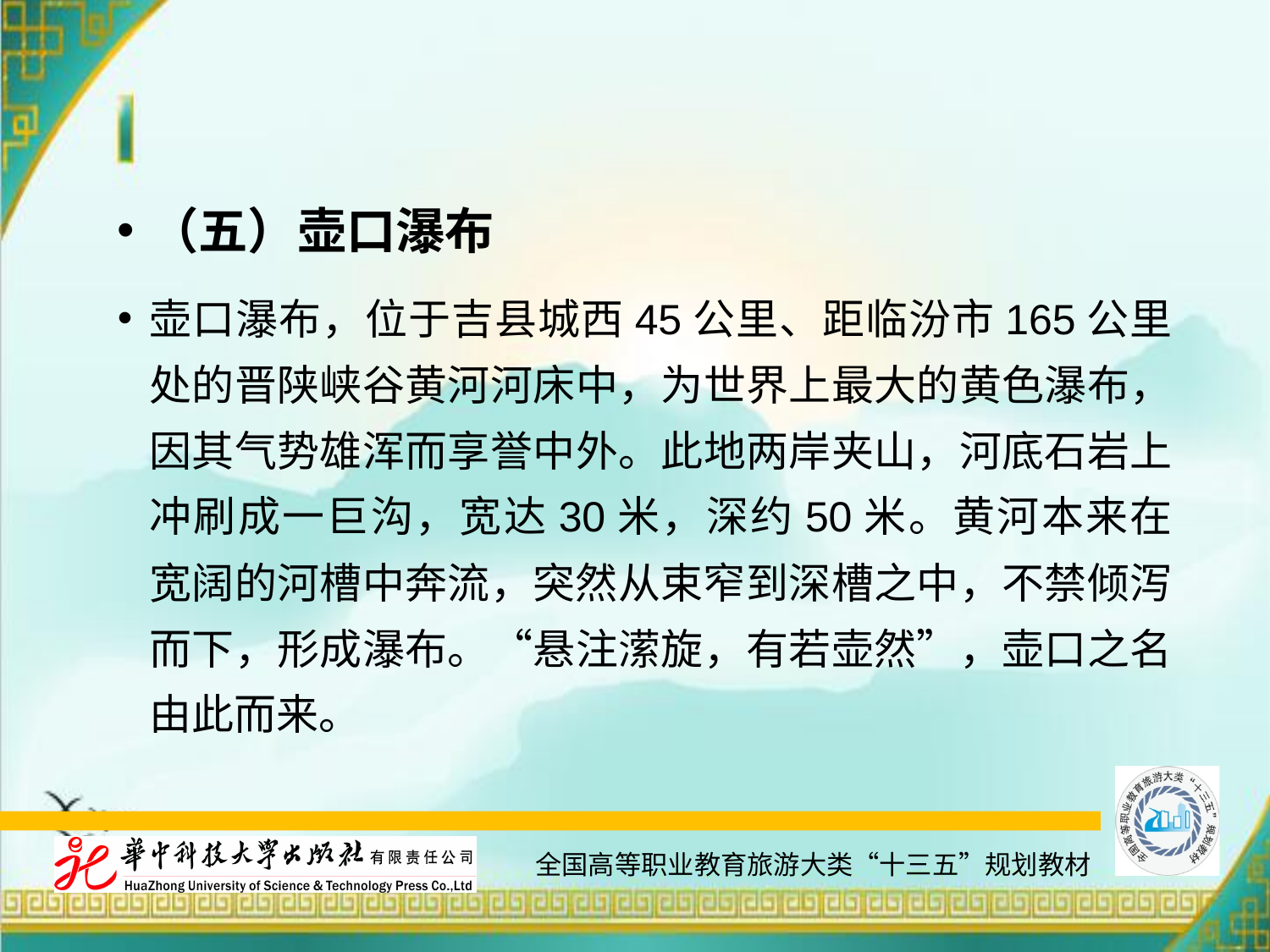

#
（五）壶口瀑布
壶口瀑布，位于吉县城西45公里、距临汾市165公里处的晋陕峡谷黄河河床中，为世界上最大的黄色瀑布，因其气势雄浑而享誉中外。此地两岸夹山，河底石岩上冲刷成一巨沟，宽达30米，深约50米。黄河本来在宽阔的河槽中奔流，突然从束窄到深槽之中，不禁倾泻而下，形成瀑布。“悬注潆旋，有若壶然”，壶口之名由此而来。